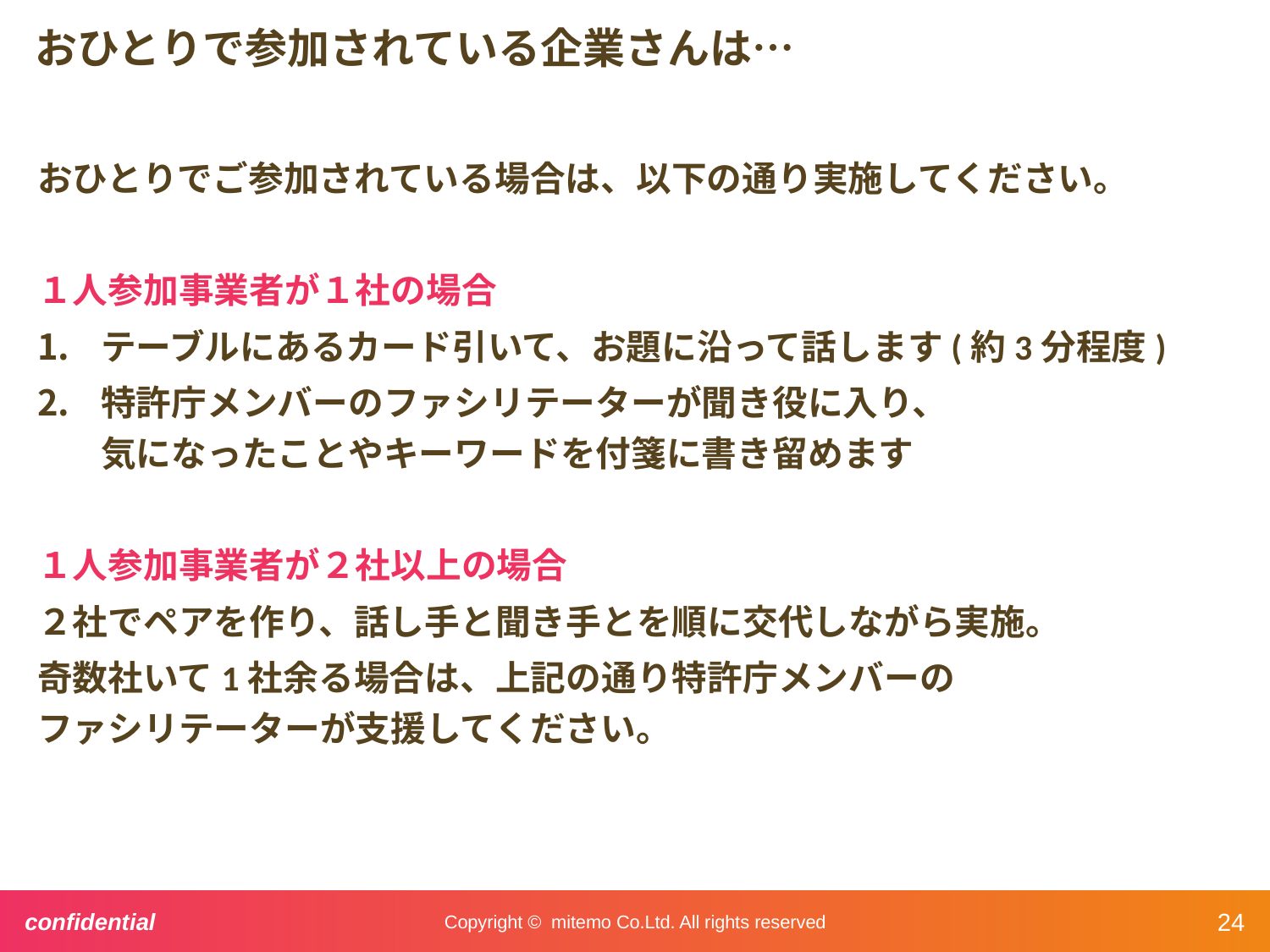

# おひとりで参加されている企業さんは…
おひとりでご参加されている場合は、以下の通り実施してください。

１人参加事業者が１社の場合
テーブルにあるカード引いて、お題に沿って話します(約3分程度)
特許庁メンバーのファシリテーターが聞き役に入り、
気になったことやキーワードを付箋に書き留めます

１人参加事業者が２社以上の場合
２社でペアを作り、話し手と聞き手とを順に交代しながら実施。
奇数社いて1社余る場合は、上記の通り特許庁メンバーの
ファシリテーターが支援してください。